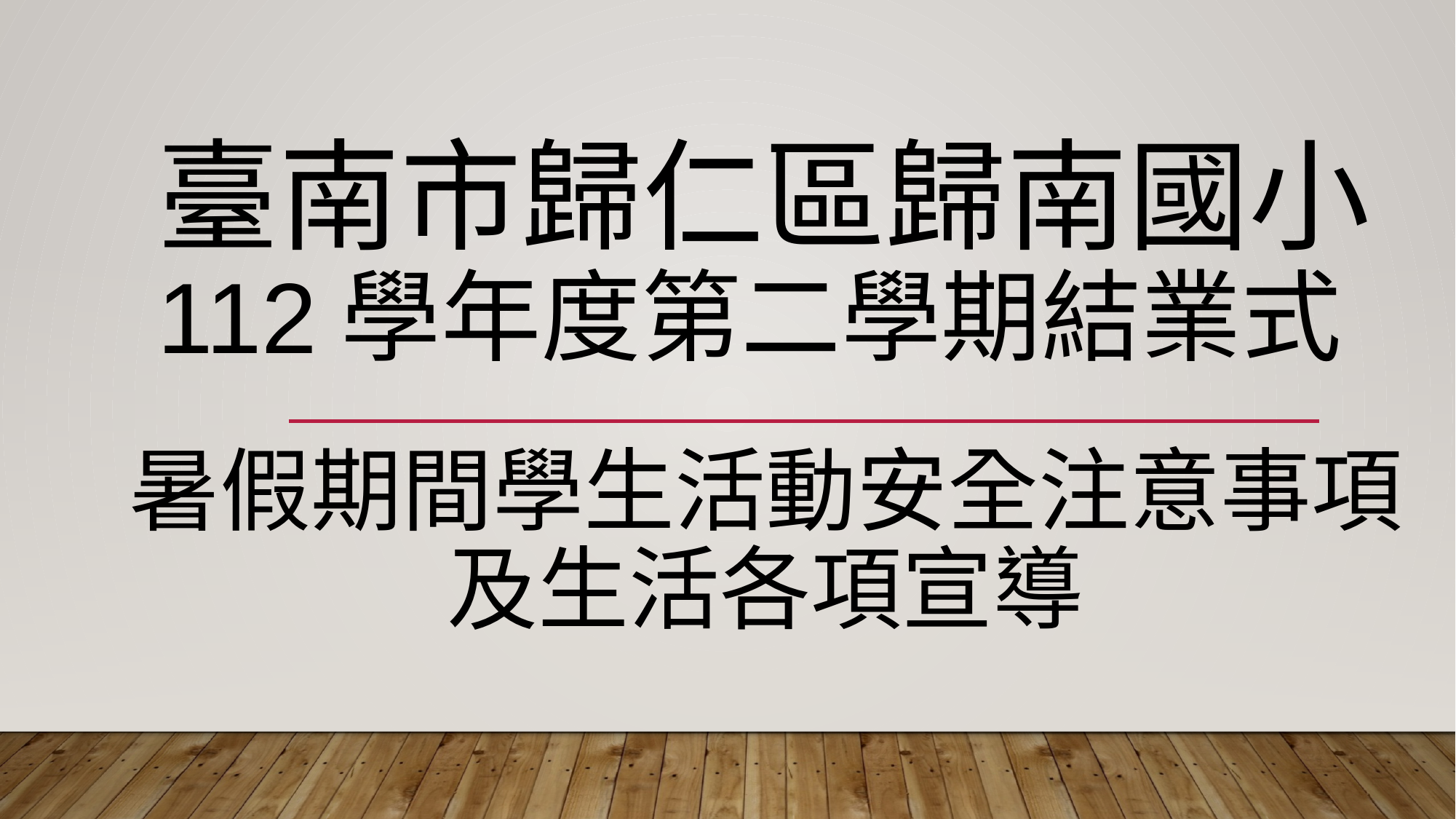

# 臺南市歸仁區歸南國小 112學年度第二學期結業式
暑假期間學生活動安全注意事項及生活各項宣導